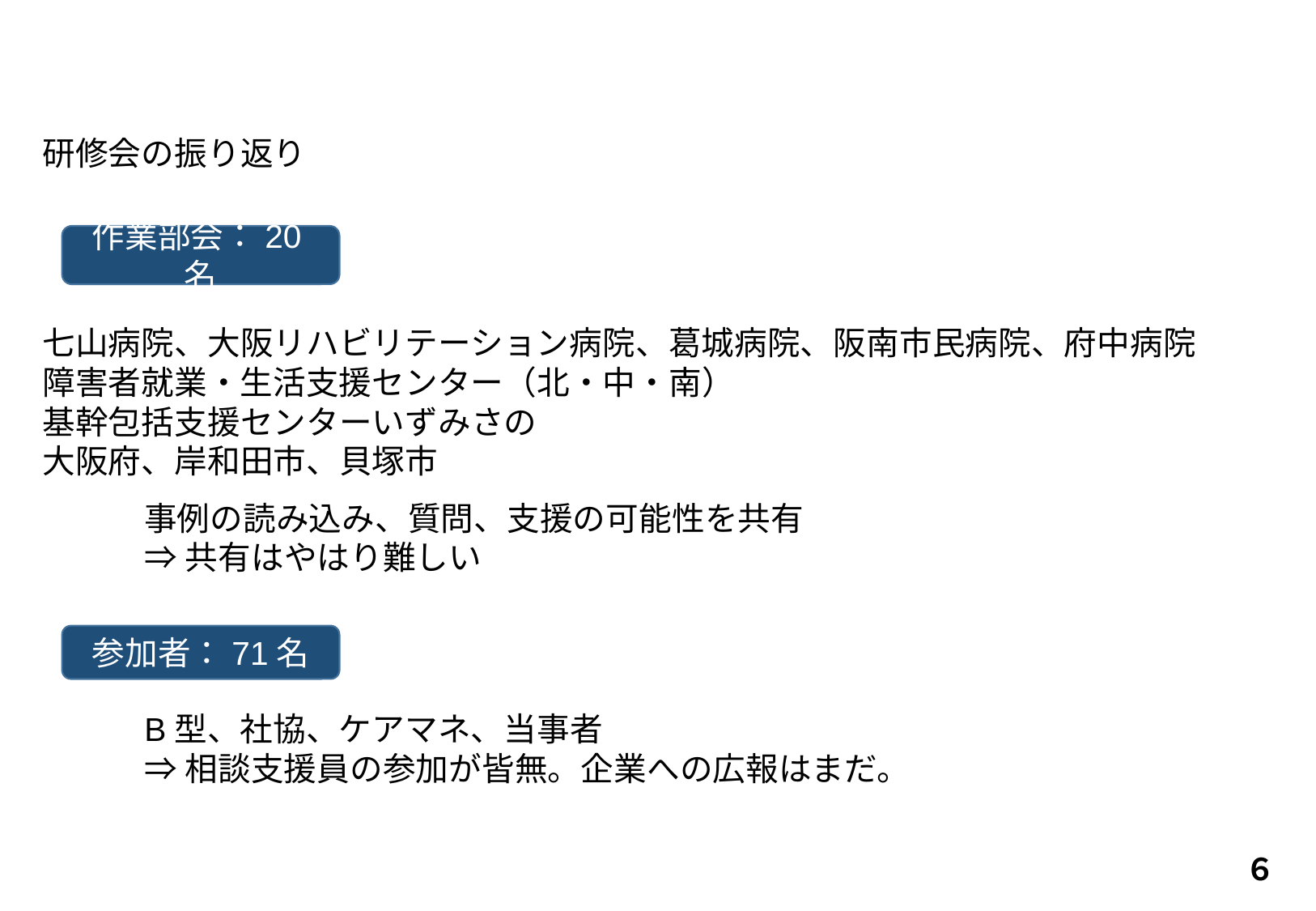

研修会の振り返り
作業部会：20名
七山病院、大阪リハビリテーション病院、葛城病院、阪南市民病院、府中病院
障害者就業・生活支援センター（北・中・南）
基幹包括支援センターいずみさの
大阪府、岸和田市、貝塚市
事例の読み込み、質問、支援の可能性を共有
⇒共有はやはり難しい
参加者：71名
B型、社協、ケアマネ、当事者
⇒相談支援員の参加が皆無。企業への広報はまだ。
６